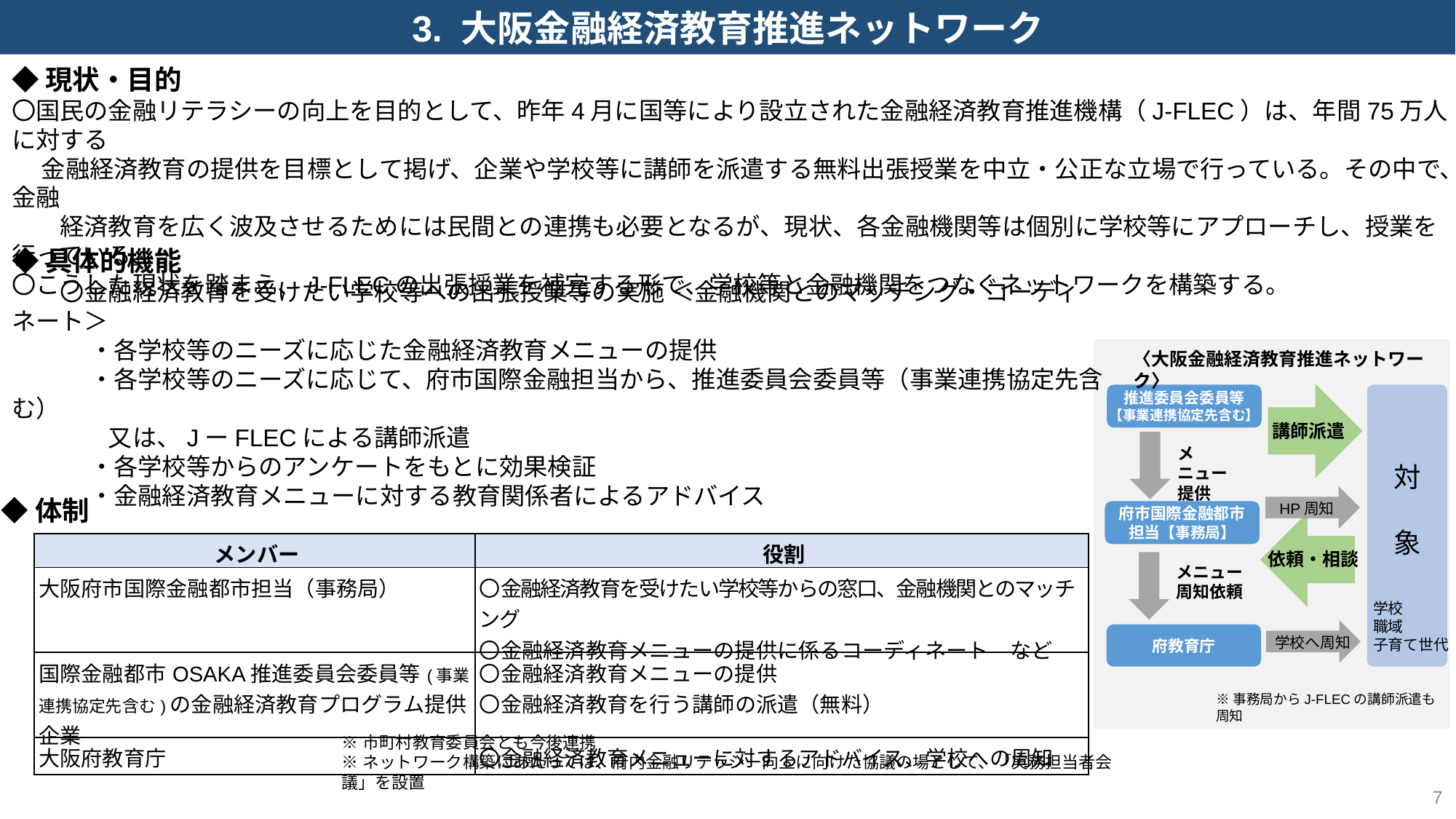

3. 大阪金融経済教育推進ネットワーク
◆現状・目的
〇国民の金融リテラシーの向上を目的として、昨年4月に国等により設立された金融経済教育推進機構（J-FLEC）は、年間75万人に対する
　 金融経済教育の提供を目標として掲げ、企業や学校等に講師を派遣する無料出張授業を中立・公正な立場で行っている。その中で、金融
　　経済教育を広く波及させるためには民間との連携も必要となるが、現状、各金融機関等は個別に学校等にアプローチし、授業を行っている。
〇こうした現状を踏まえ、J-FLECの出張授業を補完する形で、学校等と金融機関をつなぐネットワークを構築する。
◆具体的機能
　　〇金融経済教育を受けたい学校等への出張授業等の実施 ＜金融機関とのマッチング・コーディネート＞
　　　 ・各学校等のニーズに応じた金融経済教育メニューの提供
　　　 ・各学校等のニーズに応じて、府市国際金融担当から、推進委員会委員等（事業連携協定先含む）
　　　　又は、JーFLECによる講師派遣
　　　 ・各学校等からのアンケートをもとに効果検証
　　　 ・金融経済教育メニューに対する教育関係者によるアドバイス

〈大阪金融経済教育推進ネットワーク〉

推進委員会委員等
【事業連携協定先含む】
対

象

講師派遣
メニュー
提供

HP周知
◆体制
府市国際金融都市
担当【事務局】

| メンバー | 役割 |
| --- | --- |
| 大阪府市国際金融都市担当（事務局） | 〇金融経済教育を受けたい学校等からの窓口、金融機関とのマッチング 〇金融経済教育メニューの提供に係るコーディネート　など |
| 国際金融都市OSAKA推進委員会委員等(事業連携協定先含む)の金融経済教育プログラム提供企業 | 〇金融経済教育メニューの提供 〇金融経済教育を行う講師の派遣（無料） |
| 大阪府教育庁 | 〇金融経済教育メニューに対するアドバイス、学校への周知 |
依頼・相談
メニュー
周知依頼

学校
職域
子育て世代

学校へ周知
府教育庁
※事務局からJ-FLECの講師派遣も周知
※市町村教育委員会とも今後連携
※ネットワーク構築にあたっては、府内金融リテラシー向上に向けた協議の場として、「実務担当者会議」を設置
7